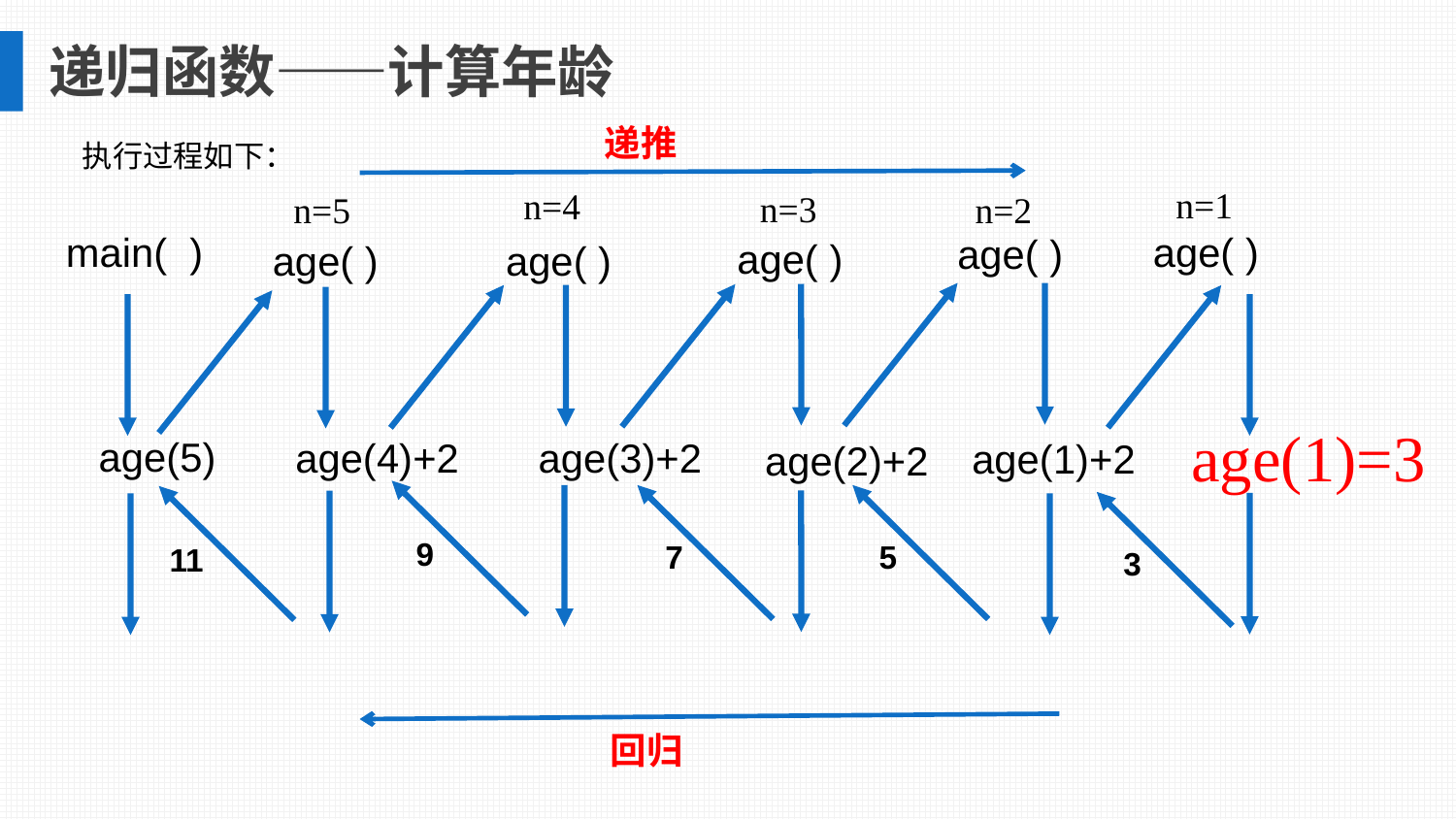

递归函数——计算年龄
递推
执行过程如下：
n=1
n=4
n=3
n=5
n=2
main(  )
age( )
age( )
age( )
age( )
age( )

age(1)=3
age(5)
age(4)+2
age(3)+2
age(1)+2
age(2)+2

9

7

5

11

3

回归